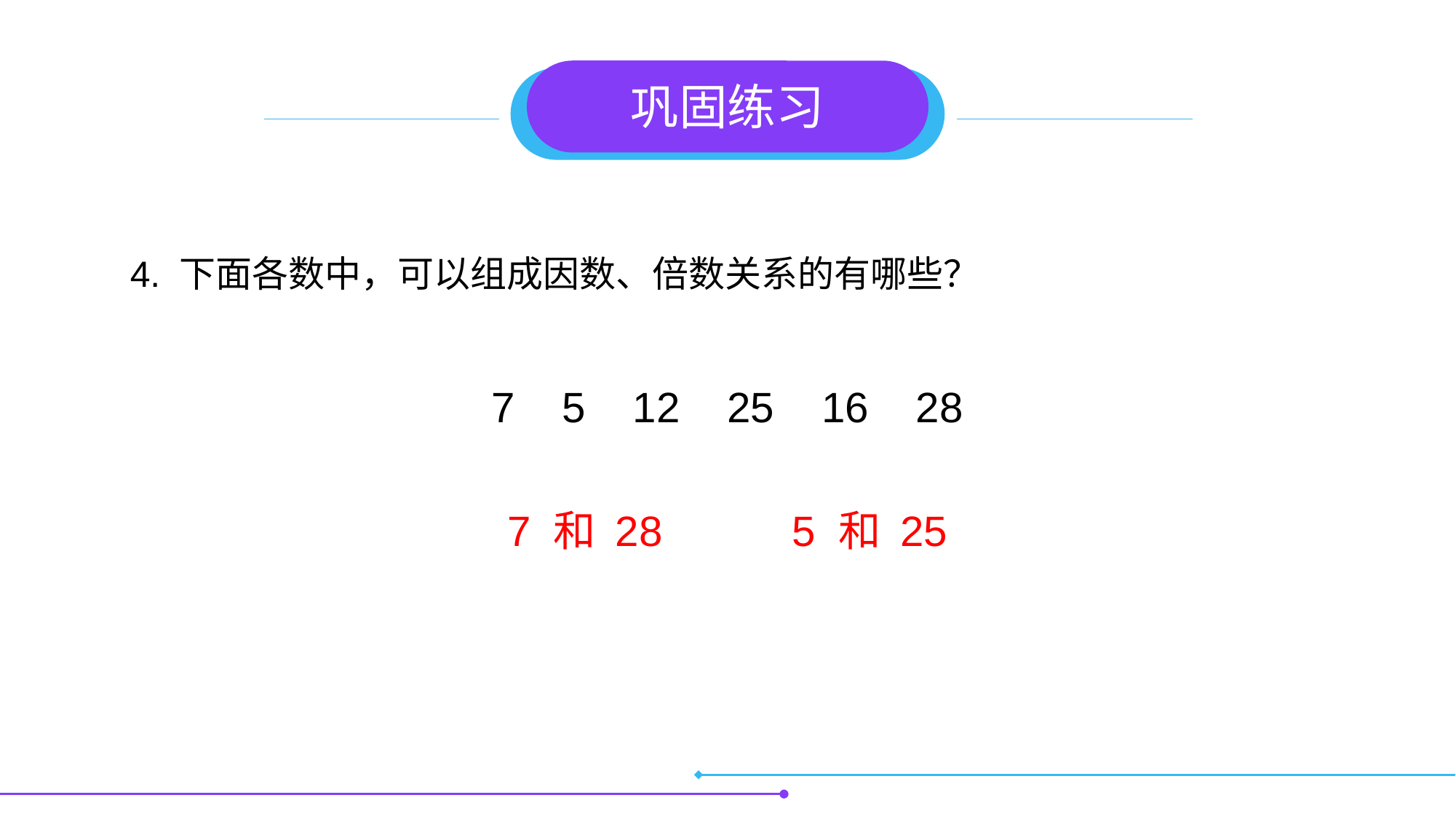

巩固练习
4. 下面各数中，可以组成因数、倍数关系的有哪些？
7    5    12    25    16    28
7 和 28           5 和 25